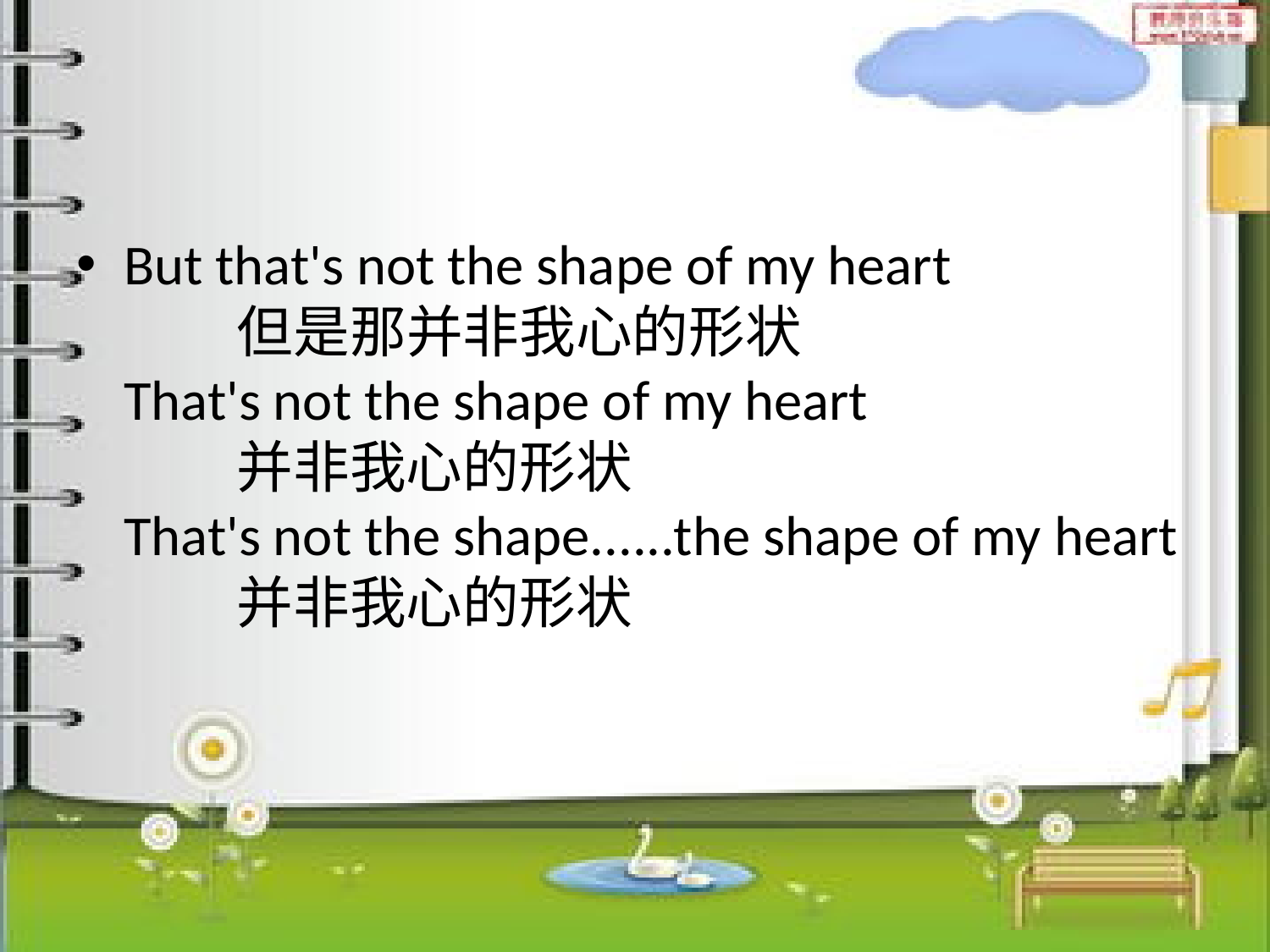

#
But that's not the shape of my heart
　　但是那并非我心的形状
That's not the shape of my heart
　　并非我心的形状
That's not the shape......the shape of my heart
　　并非我心的形状